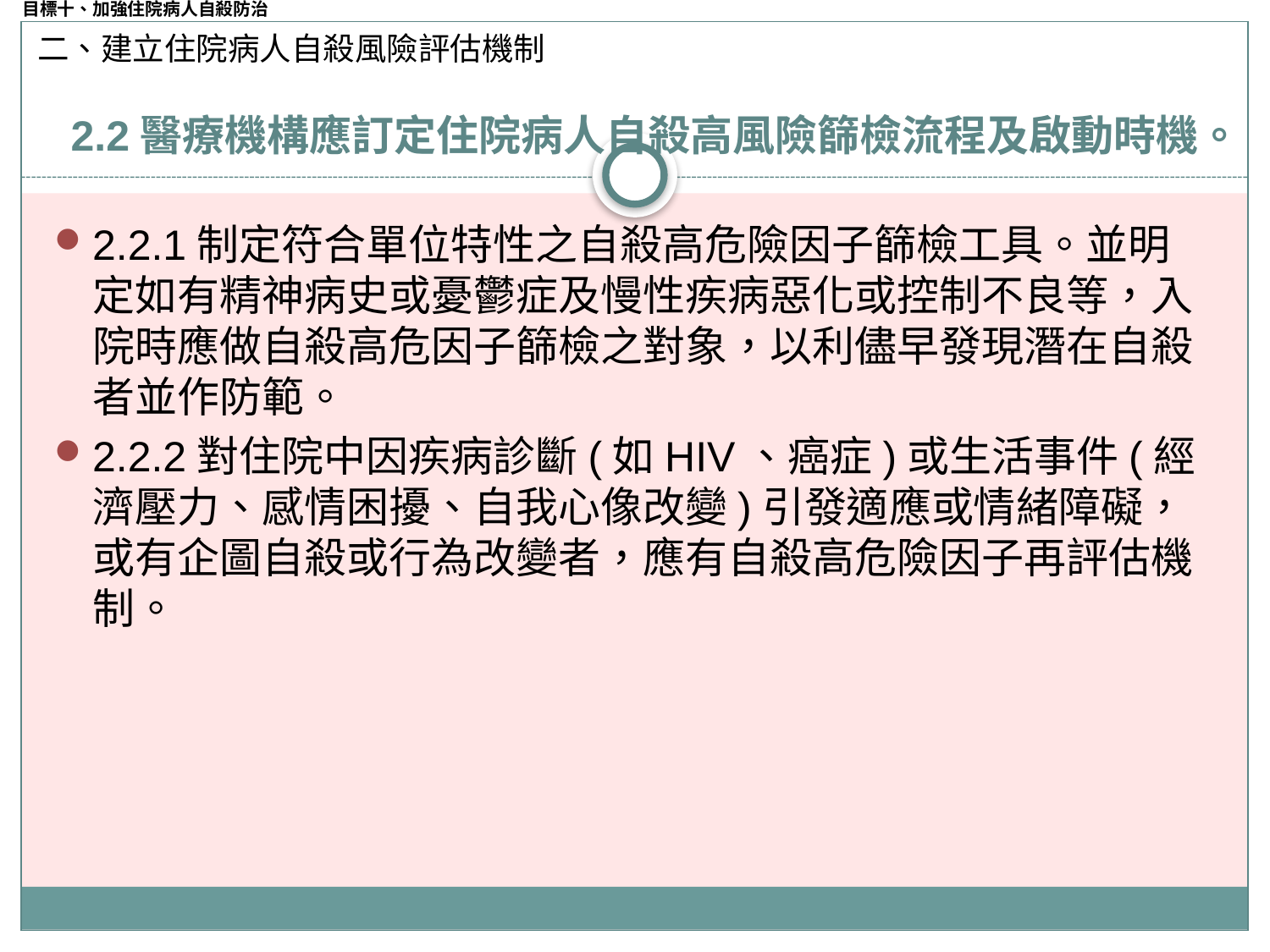

二、建立住院病人自殺風險評估機制
# 2.2醫療機構應訂定住院病人自殺高風險篩檢流程及啟動時機。
2.2.1制定符合單位特性之自殺高危險因子篩檢工具。並明定如有精神病史或憂鬱症及慢性疾病惡化或控制不良等，入院時應做自殺高危因子篩檢之對象，以利儘早發現潛在自殺者並作防範。
2.2.2對住院中因疾病診斷(如HIV、癌症)或生活事件(經濟壓力、感情困擾、自我心像改變)引發適應或情緒障礙，或有企圖自殺或行為改變者，應有自殺高危險因子再評估機制。